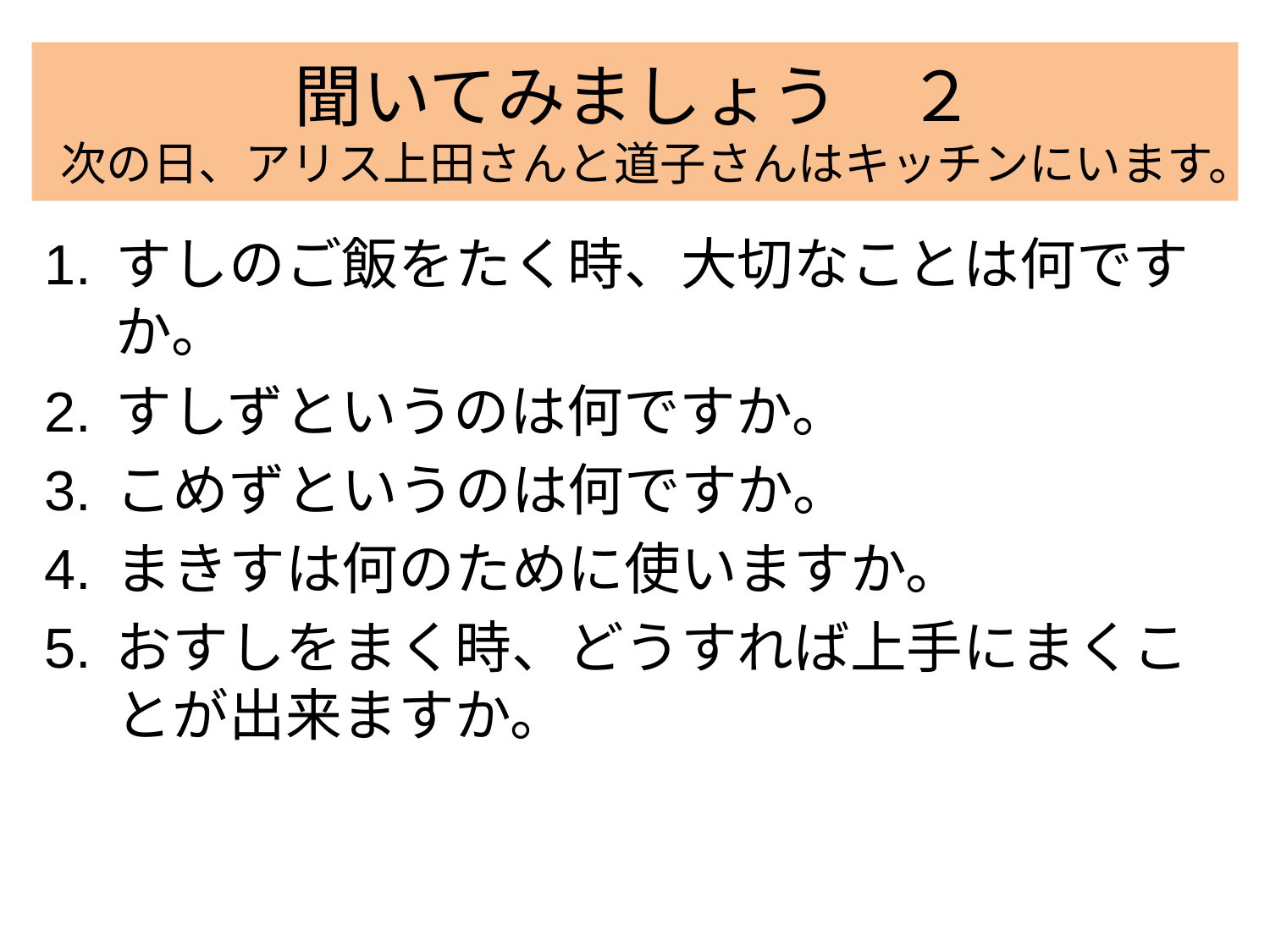

# 聞いてみましょう　２ 次の日、アリス上田さんと道子さんはキッチンにいます。
すしのご飯をたく時、大切なことは何ですか。
すしずというのは何ですか。
こめずというのは何ですか。
まきすは何のために使いますか。
おすしをまく時、どうすれば上手にまくことが出来ますか。